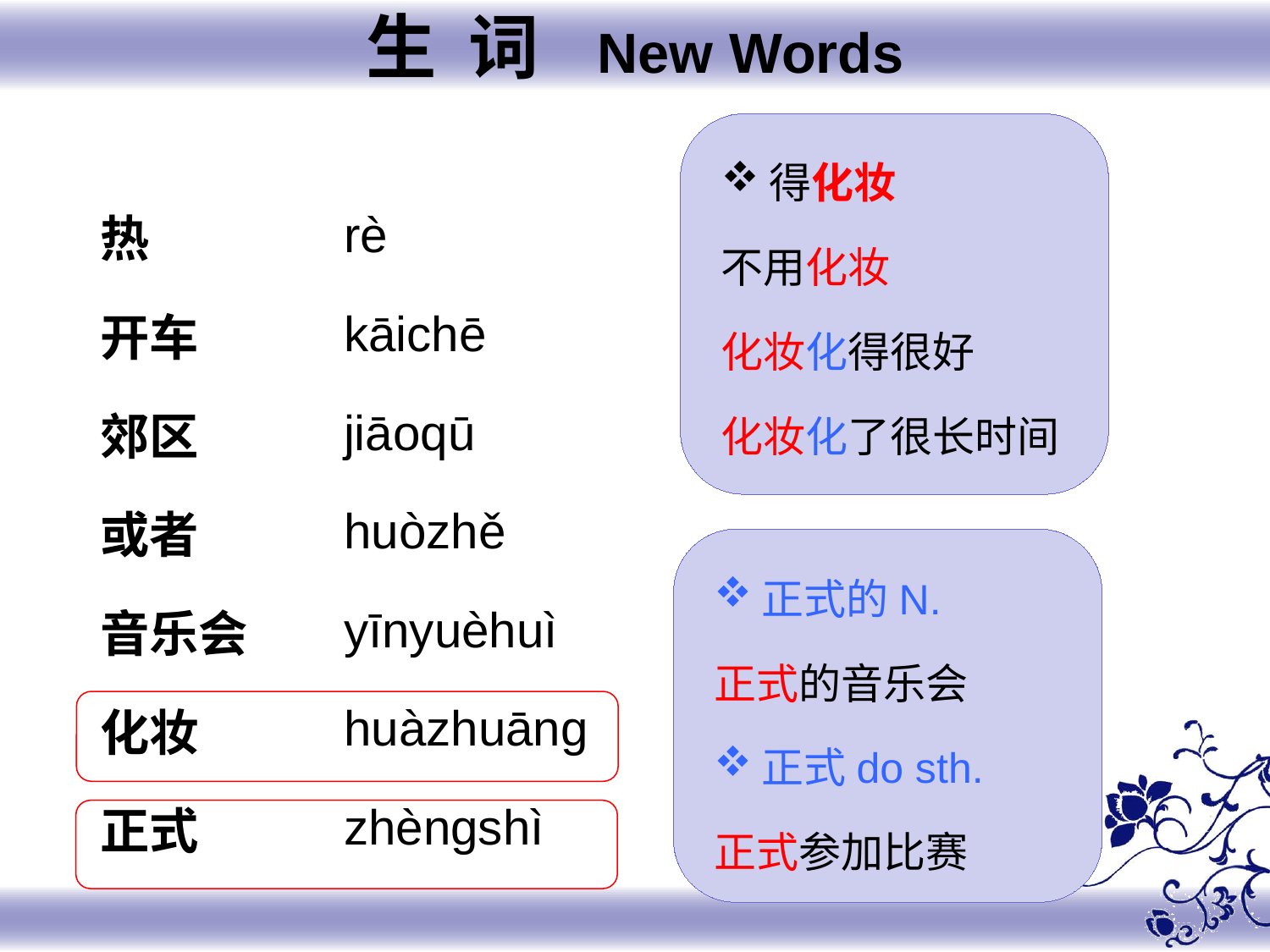

生  词   New Words

得化妆
不用化妆
化妆化得很好
化妆化了很长时间
rè
kāichē
jiāoqū
huòzhě
yīnyuèhuì
huàzhuānɡ
zhènɡshì

热
开车
郊区
或者
音乐会
化妆
正式

正式的N.
正式的音乐会
正式do sth.
正式参加比赛